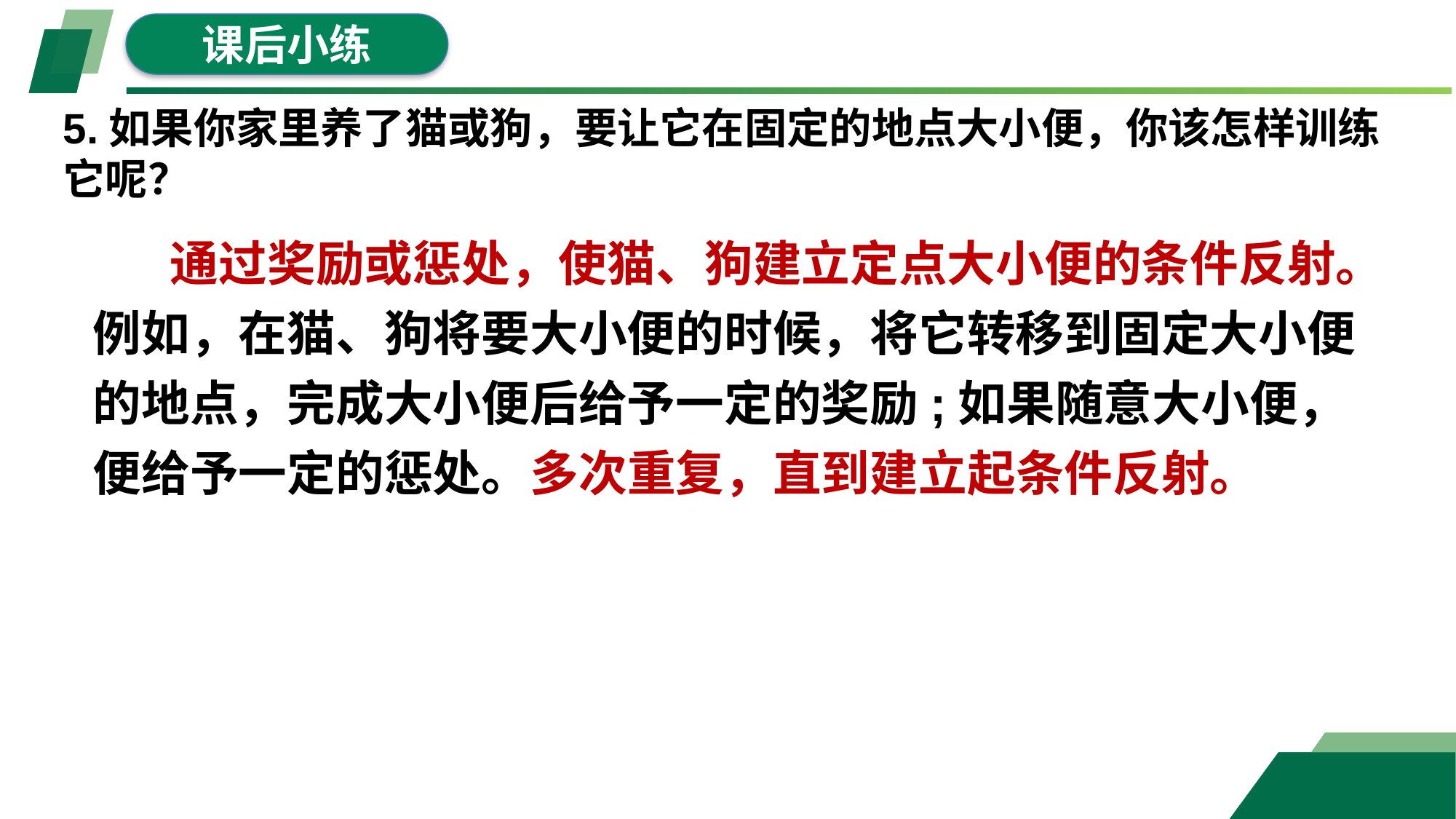

课后小练
5.如果你家里养了猫或狗，要让它在固定的地点大小便，你该怎样训练它呢？
 通过奖励或惩处，使猫、狗建立定点大小便的条件反射。例如，在猫、狗将要大小便的时候，将它转移到固定大小便的地点，完成大小便后给予一定的奖励;如果随意大小便，便给予一定的惩处。多次重复，直到建立起条件反射。